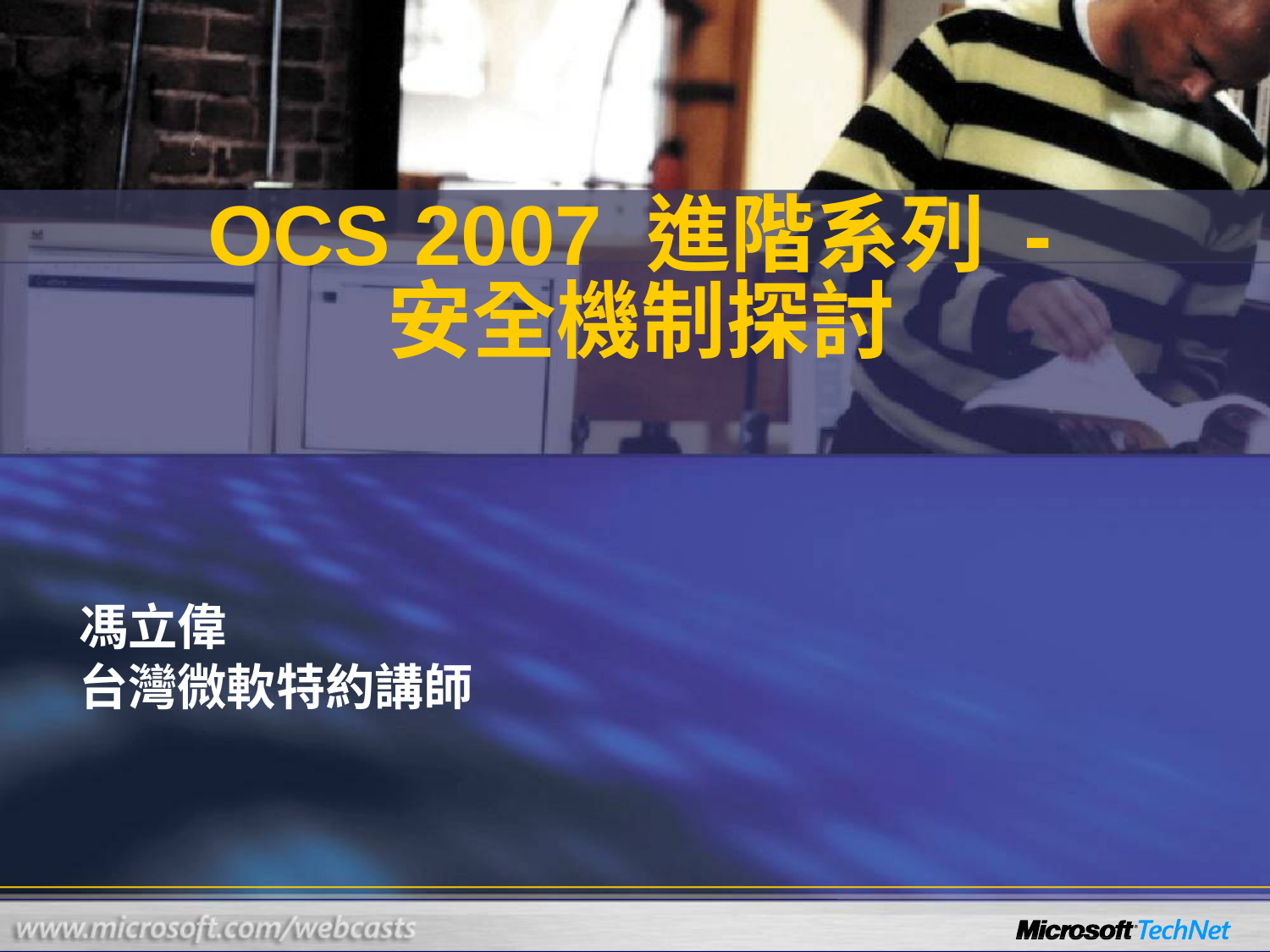

# OCS 2007 進階系列 - 安全機制探討

馮立偉
台灣微軟特約講師